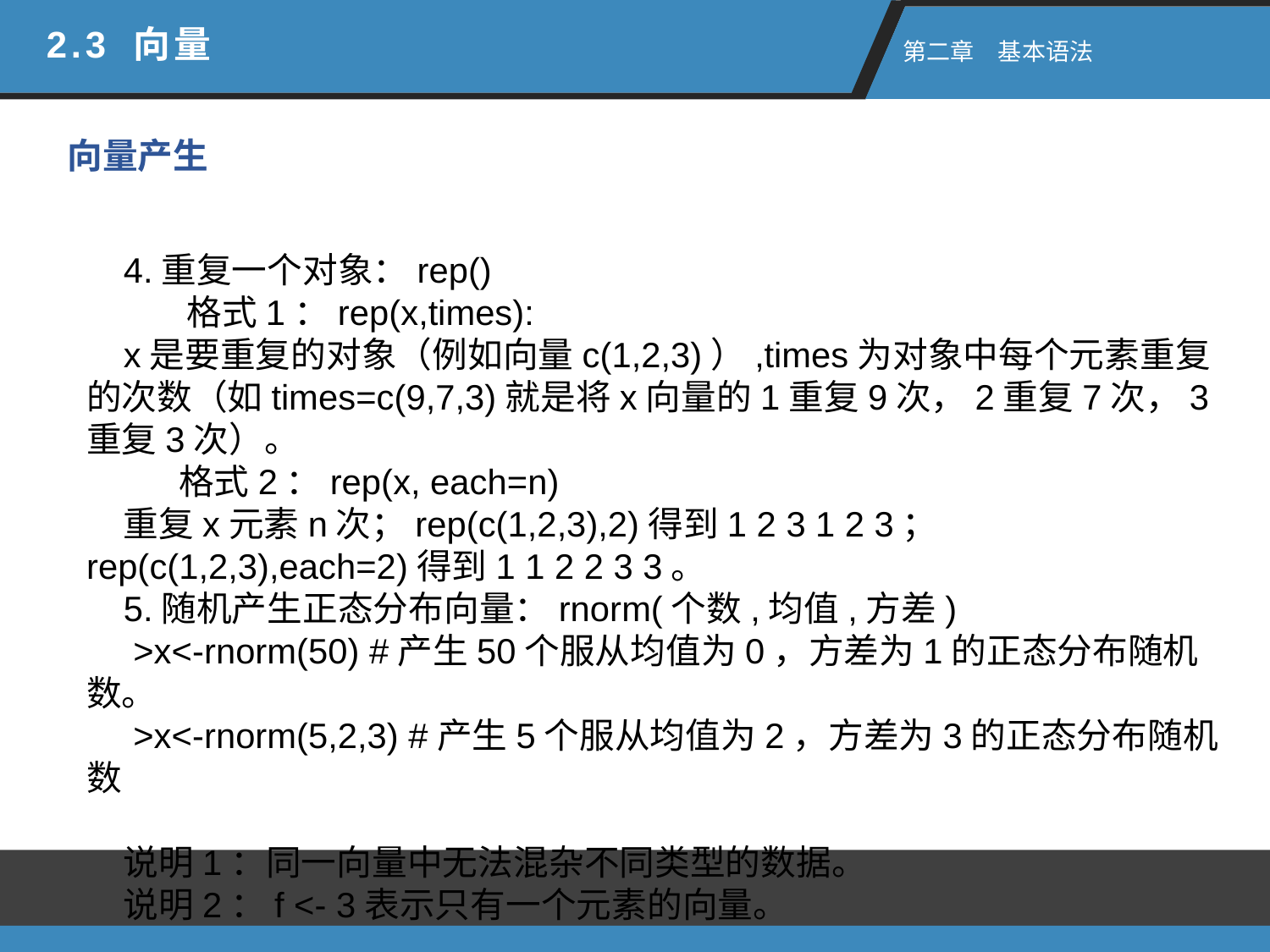

2.3 向量
  第二章　基本语法
向量产生

4.重复一个对象：rep()
       格式1：rep(x,times):
x是要重复的对象（例如向量c(1,2,3)）,times为对象中每个元素重复的次数（如times=c(9,7,3)就是将x向量的1重复9次，2重复7次，3重复3次）。
      格式2：rep(x, each=n)
重复x元素n次；rep(c(1,2,3),2)得到1 2 3 1 2 3；rep(c(1,2,3),each=2)得到1 1 2 2 3 3。
5.随机产生正态分布向量：rnorm(个数,均值,方差)
 >x<-rnorm(50) #产生50个服从均值为0，方差为1的正态分布随机数。
 >x<-rnorm(5,2,3) #产生5个服从均值为2，方差为3的正态分布随机数

说明1：同一向量中无法混杂不同类型的数据。
说明2：f <- 3表示只有一个元素的向量。